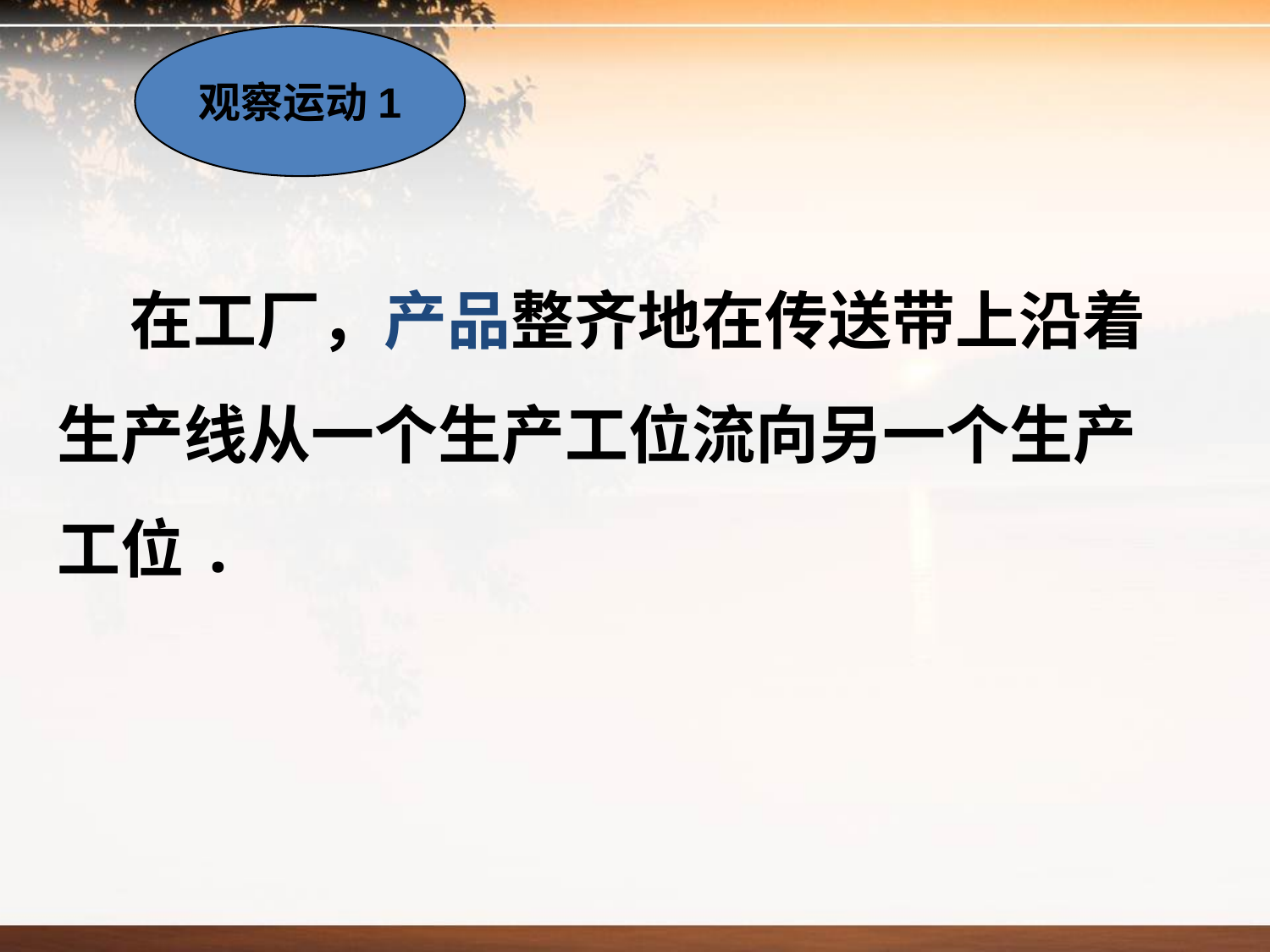

观察运动1
    在工厂，产品整齐地在传送带上沿着生产线从一个生产工位流向另一个生产工位.